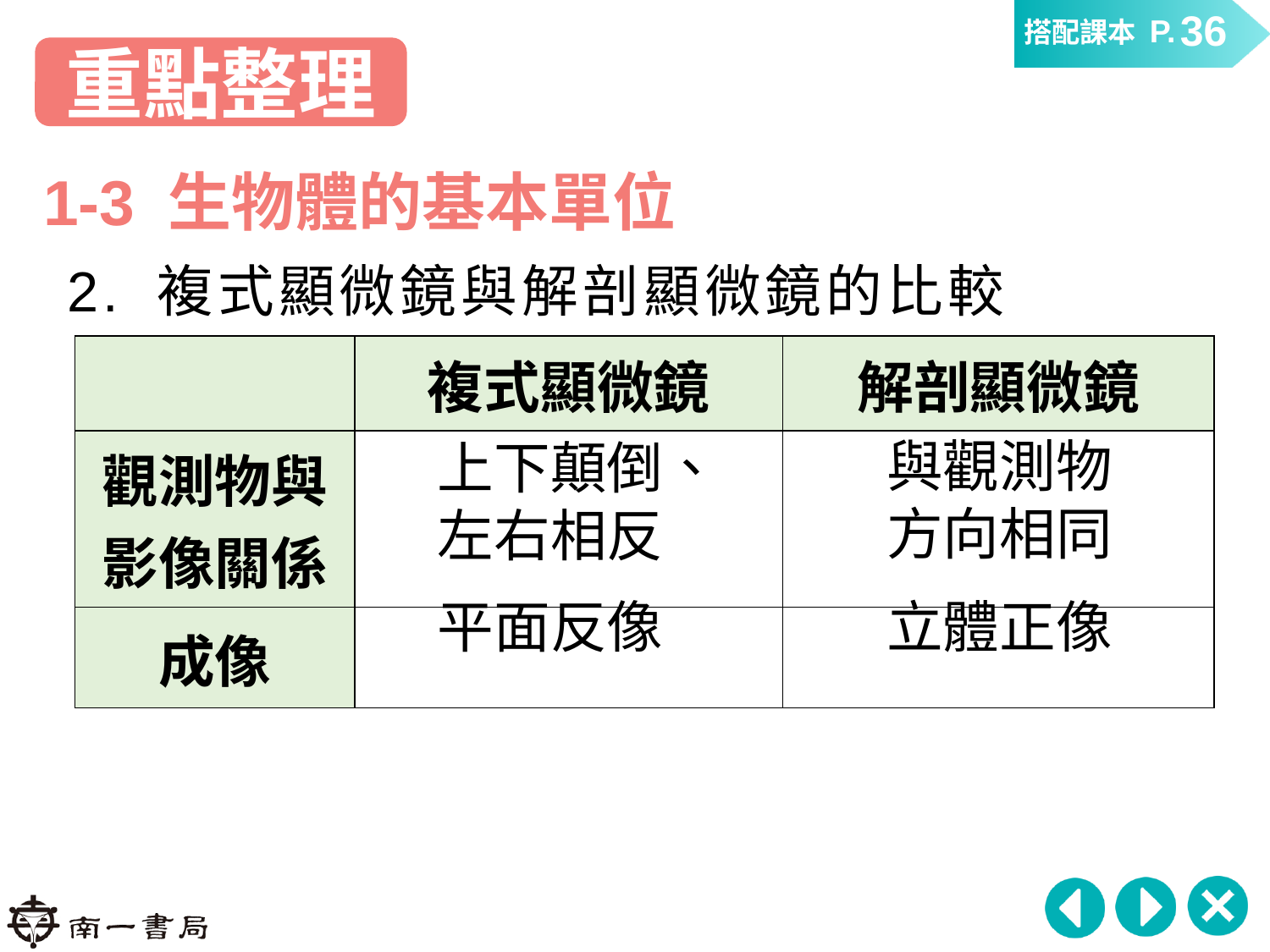

36
重點整理
1-3 生物體的基本單位
2. 複式顯微鏡與解剖顯微鏡的比較
|  | 複式顯微鏡 | 解剖顯微鏡 |
| --- | --- | --- |
| 觀測物與 影像關係 |  |  |
| 成像 |  |  |
與觀測物
方向相同
上下顛倒、
左右相反
平面反像
立體正像